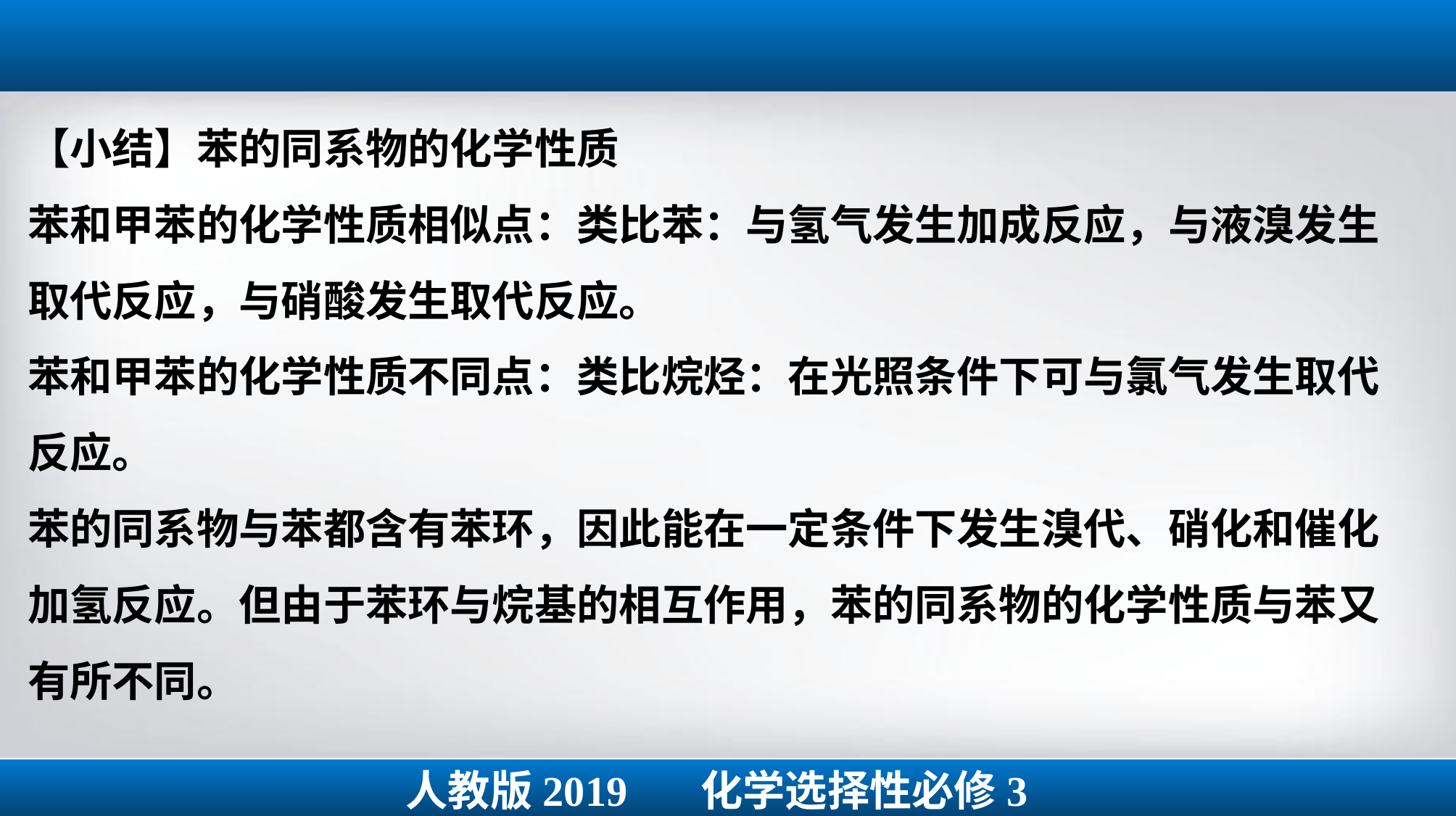

【小结】苯的同系物的化学性质
苯和甲苯的化学性质相似点：类比苯：与氢气发生加成反应，与液溴发生取代反应，与硝酸发生取代反应。
苯和甲苯的化学性质不同点：类比烷烃：在光照条件下可与氯气发生取代反应。
苯的同系物与苯都含有苯环，因此能在一定条件下发生溴代、硝化和催化加氢反应。但由于苯环与烷基的相互作用，苯的同系物的化学性质与苯又有所不同。